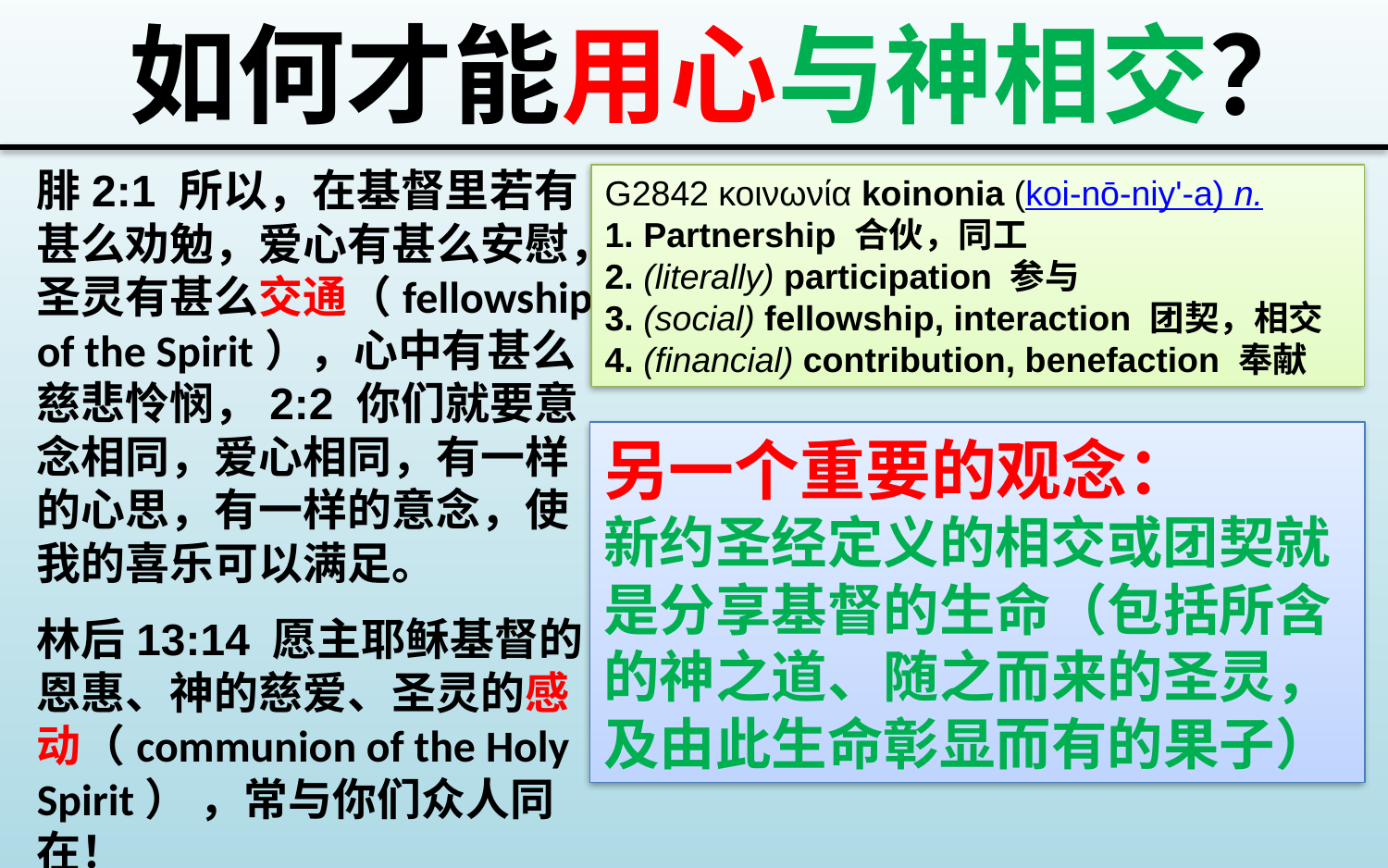

如何才能用心与神相交？
腓2:1 所以，在基督里若有甚么劝勉，爱心有甚么安慰，圣灵有甚么交通（fellowship of the Spirit），心中有甚么慈悲怜悯，2:2 你们就要意念相同，爱心相同，有一样的心思，有一样的意念，使我的喜乐可以满足。
林后13:14 愿主耶稣基督的恩惠、神的慈爱、圣灵的感动（communion of the Holy Spirit） ，常与你们众人同在！
G2842 κοινωνία koinonia (koi-nō-niy'-a) n.
1. Partnership 合伙，同工
2. (literally) participation 参与
3. (social) fellowship, interaction 团契，相交
4. (financial) contribution, benefaction 奉献
另一个重要的观念：
新约圣经定义的相交或团契就是分享基督的生命（包括所含的神之道、随之而来的圣灵，及由此生命彰显而有的果子）